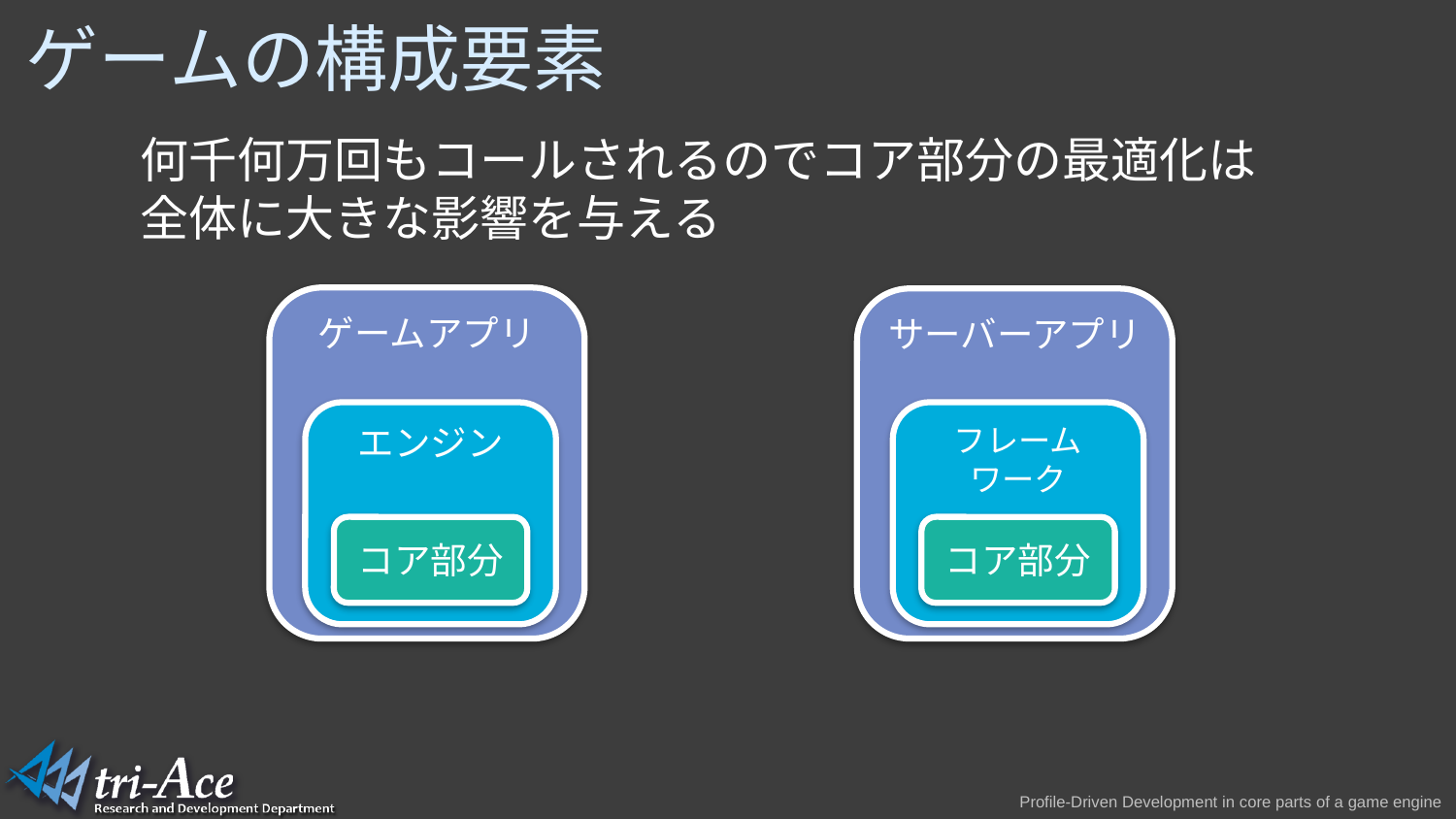

# ゲームの構成要素
何千何万回もコールされるのでコア部分の最適化は全体に大きな影響を与える
ゲームアプリ
サーバーアプリ
エンジン
フレーム
ワーク
コア部分
コア部分